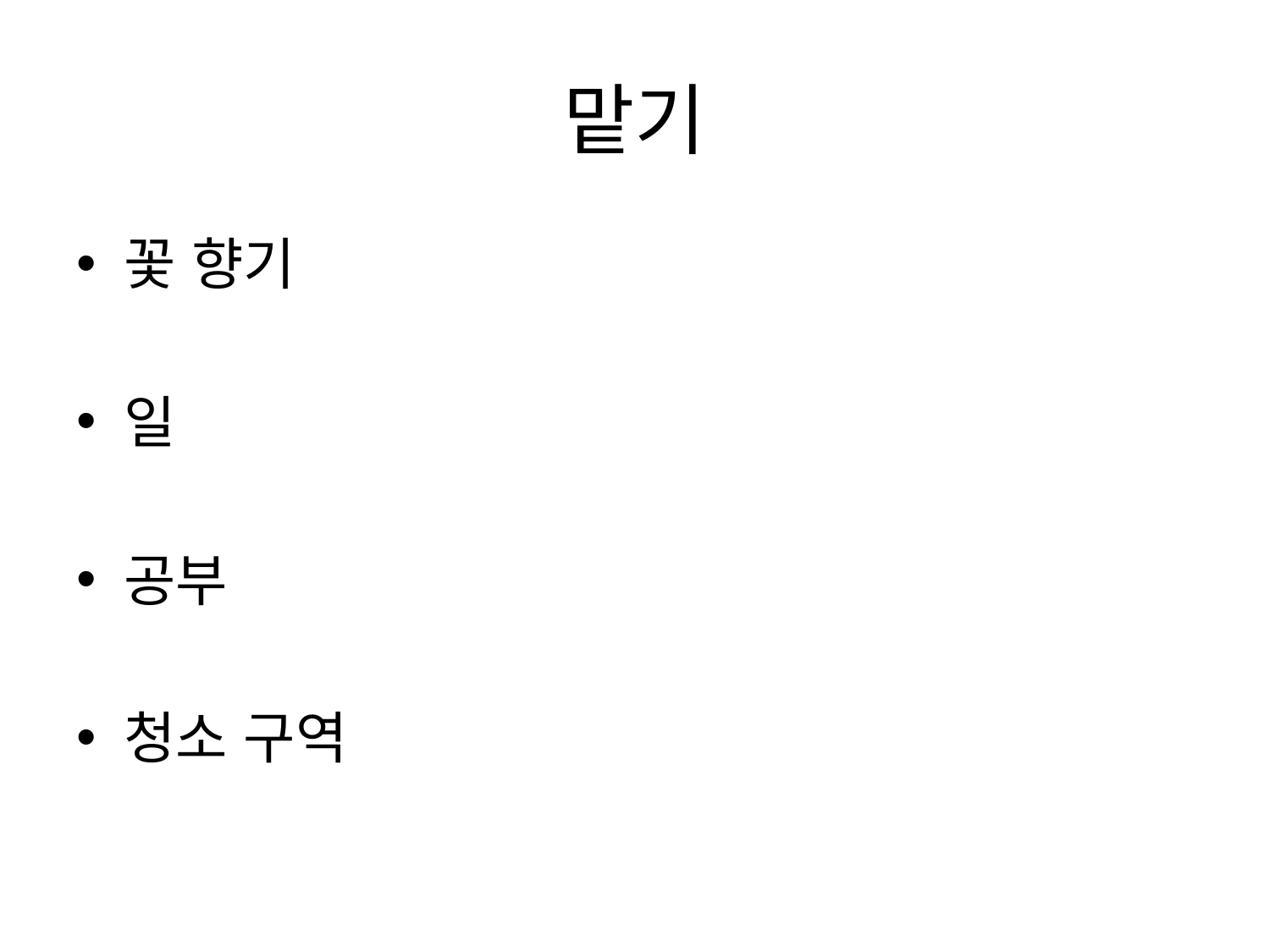

# 맡기
꽃 향기

일

공부

청소 구역